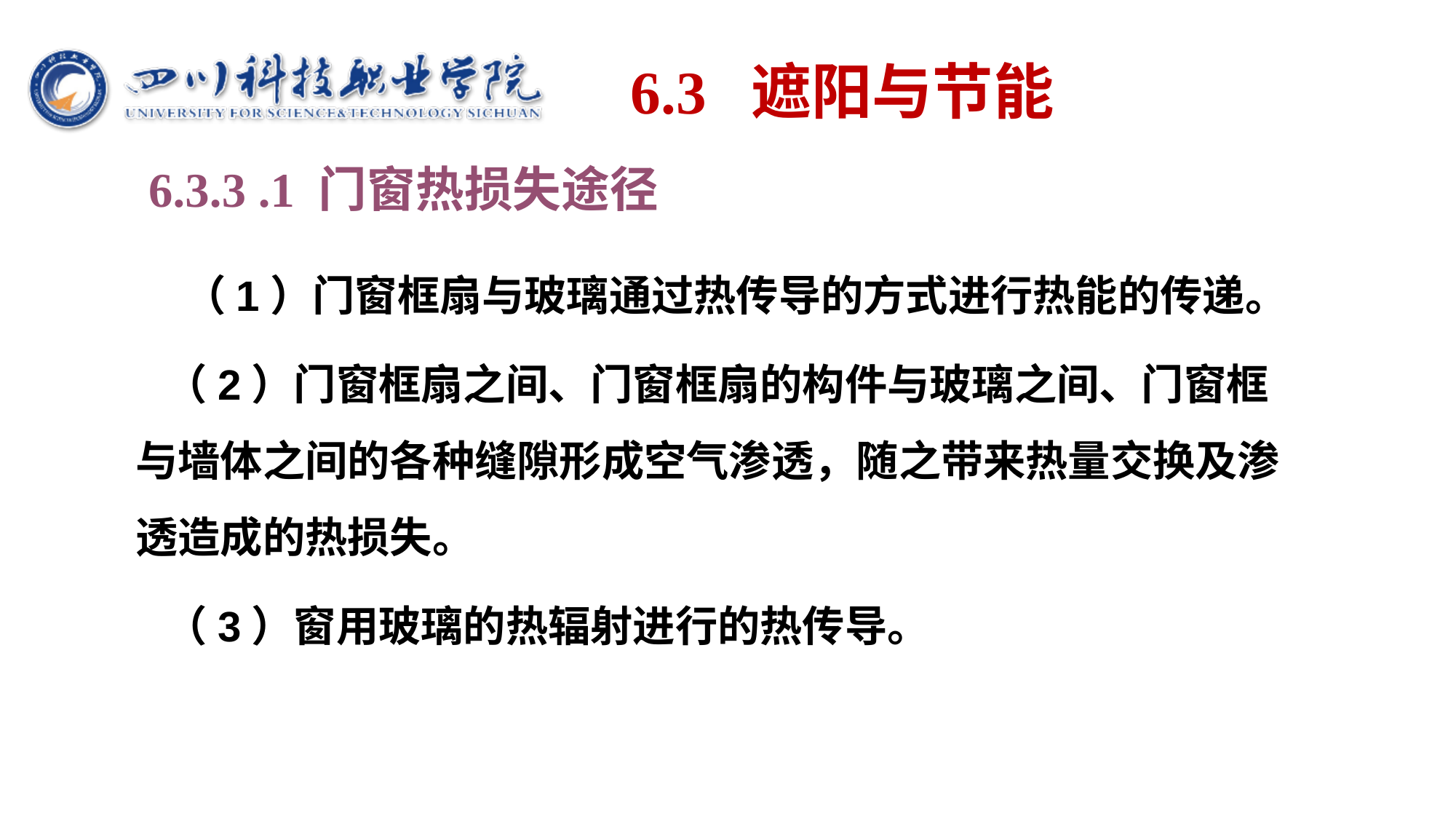

# 6.3  遮阳与节能
6.3.3 .1 门窗热损失途径
    （1）门窗框扇与玻璃通过热传导的方式进行热能的传递。
  （2）门窗框扇之间、门窗框扇的构件与玻璃之间、门窗框与墙体之间的各种缝隙形成空气渗透，随之带来热量交换及渗透造成的热损失。
  （3）窗用玻璃的热辐射进行的热传导。